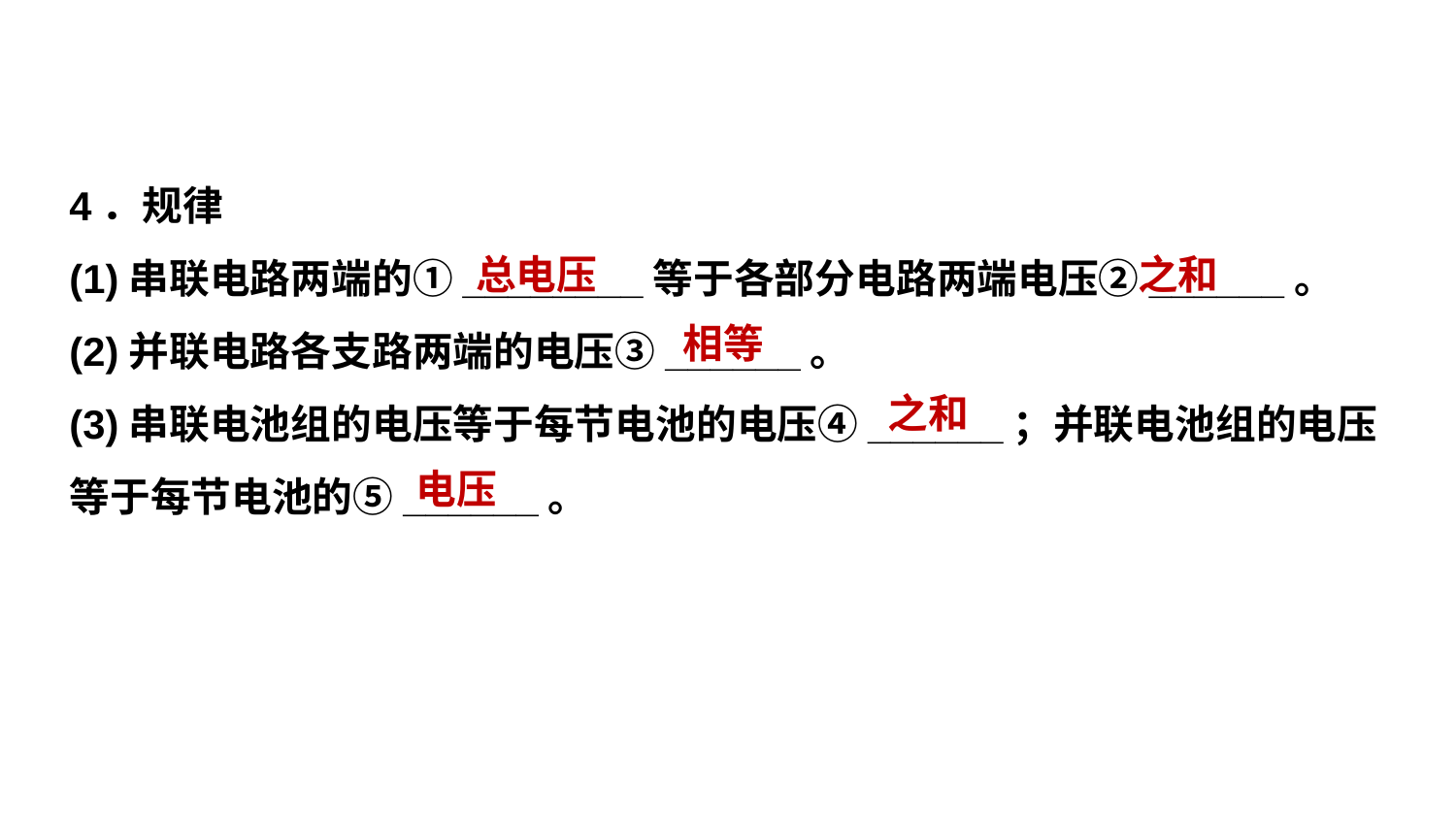

4．规律
(1)串联电路两端的①________等于各部分电路两端电压②______。
(2)并联电路各支路两端的电压③______。
(3)串联电池组的电压等于每节电池的电压④______；并联电池组的电压
等于每节电池的⑤______。
总电压
之和
相等
之和
电压